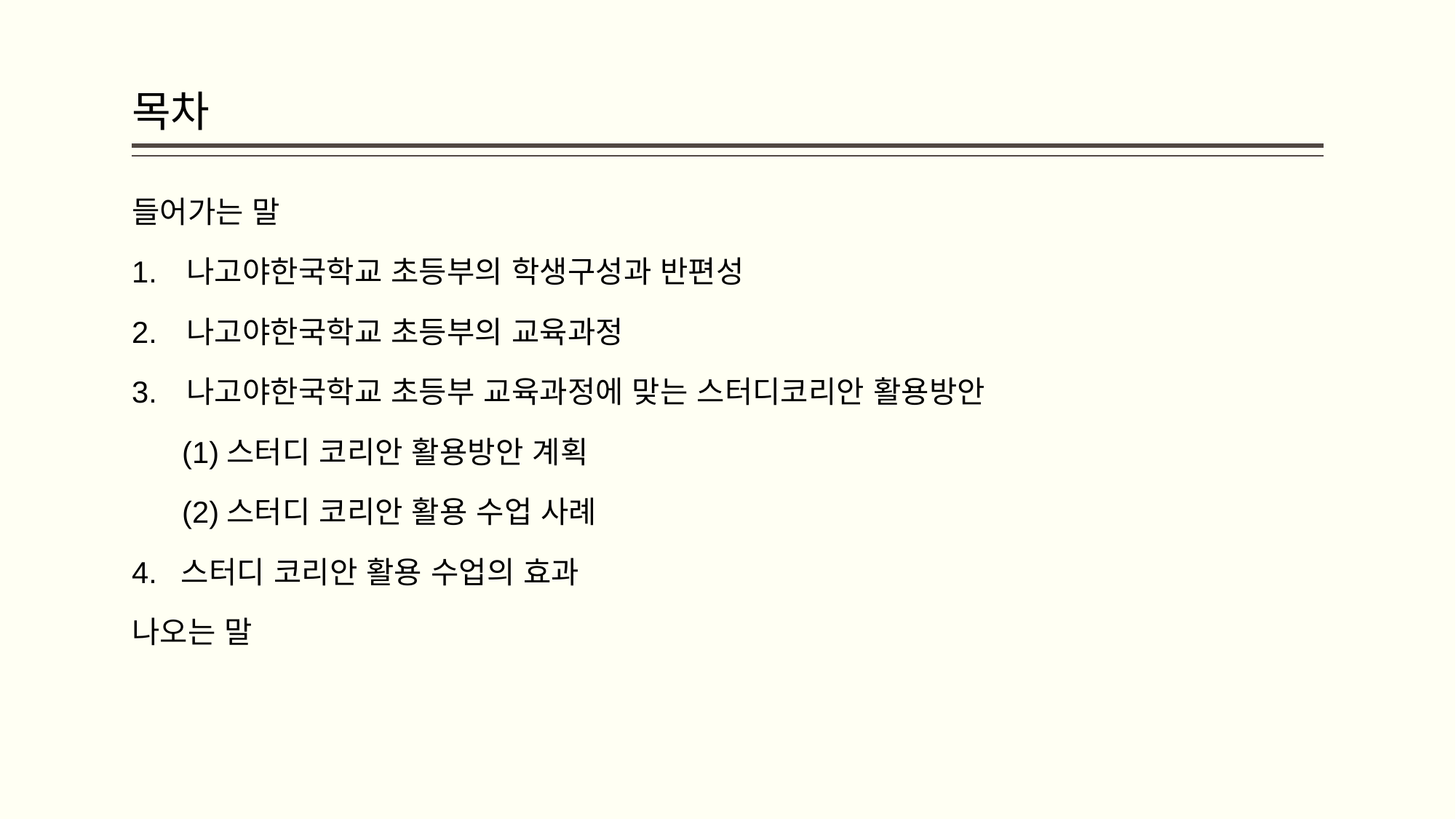

# 목차
들어가는 말
나고야한국학교 초등부의 학생구성과 반편성
나고야한국학교 초등부의 교육과정
나고야한국학교 초등부 교육과정에 맞는 스터디코리안 활용방안
      (1)스터디 코리안 활용방안 계획
      (2)스터디 코리안 활용 수업 사례
4.  스터디 코리안 활용 수업의 효과
나오는 말